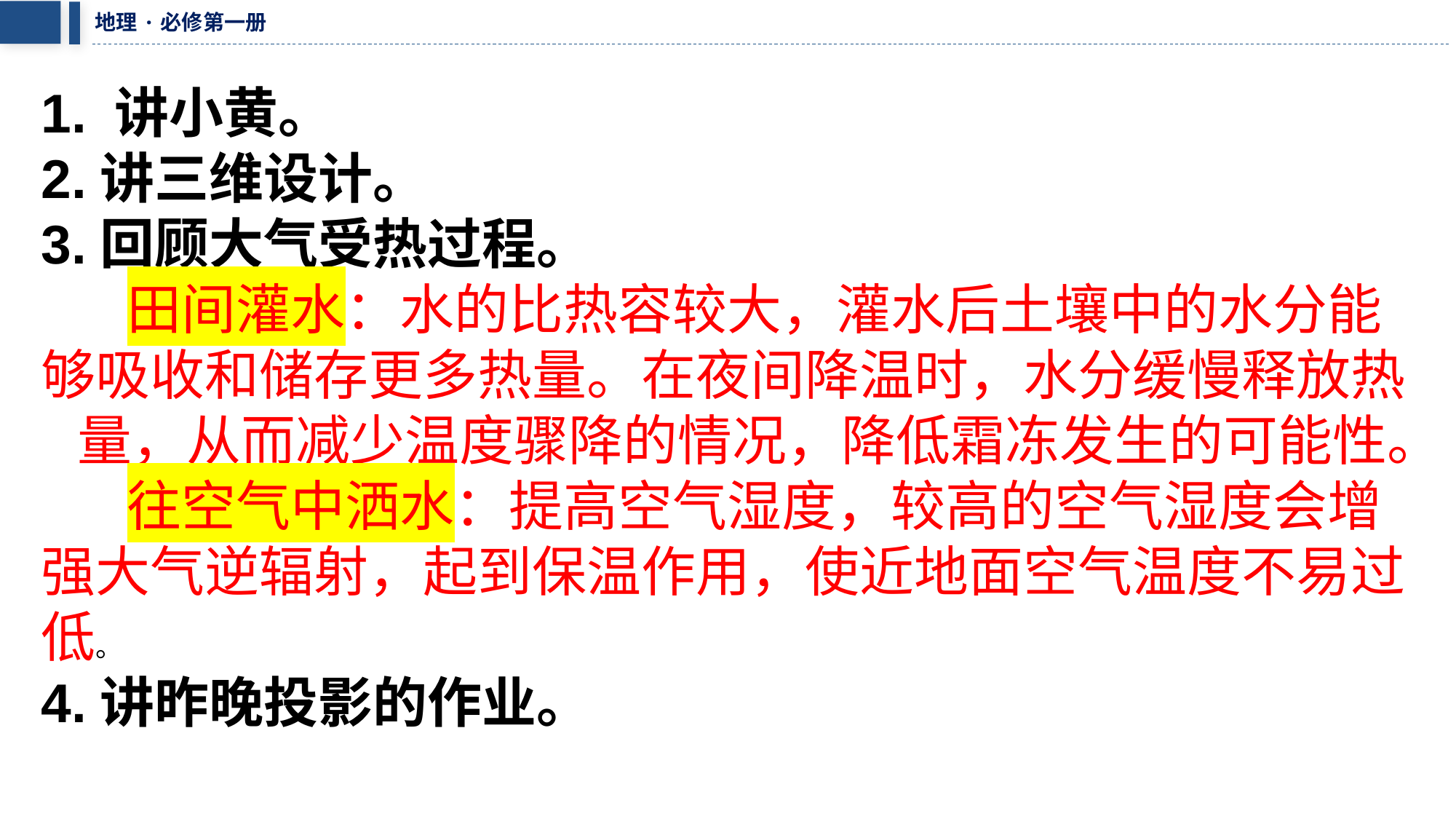

1. 讲小黄。
2.讲三维设计。
3.回顾大气受热过程。
      田间灌水：水的比热容较大，灌水后土壤中的水分能够吸收和储存更多热量。在夜间降温时，水分缓慢释放热    量，从而减少温度骤降的情况，降低霜冻发生的可能性。
      往空气中洒水：提高空气湿度，较高的空气湿度会增强大气逆辐射，起到保温作用，使近地面空气温度不易过低。
4.讲昨晚投影的作业。